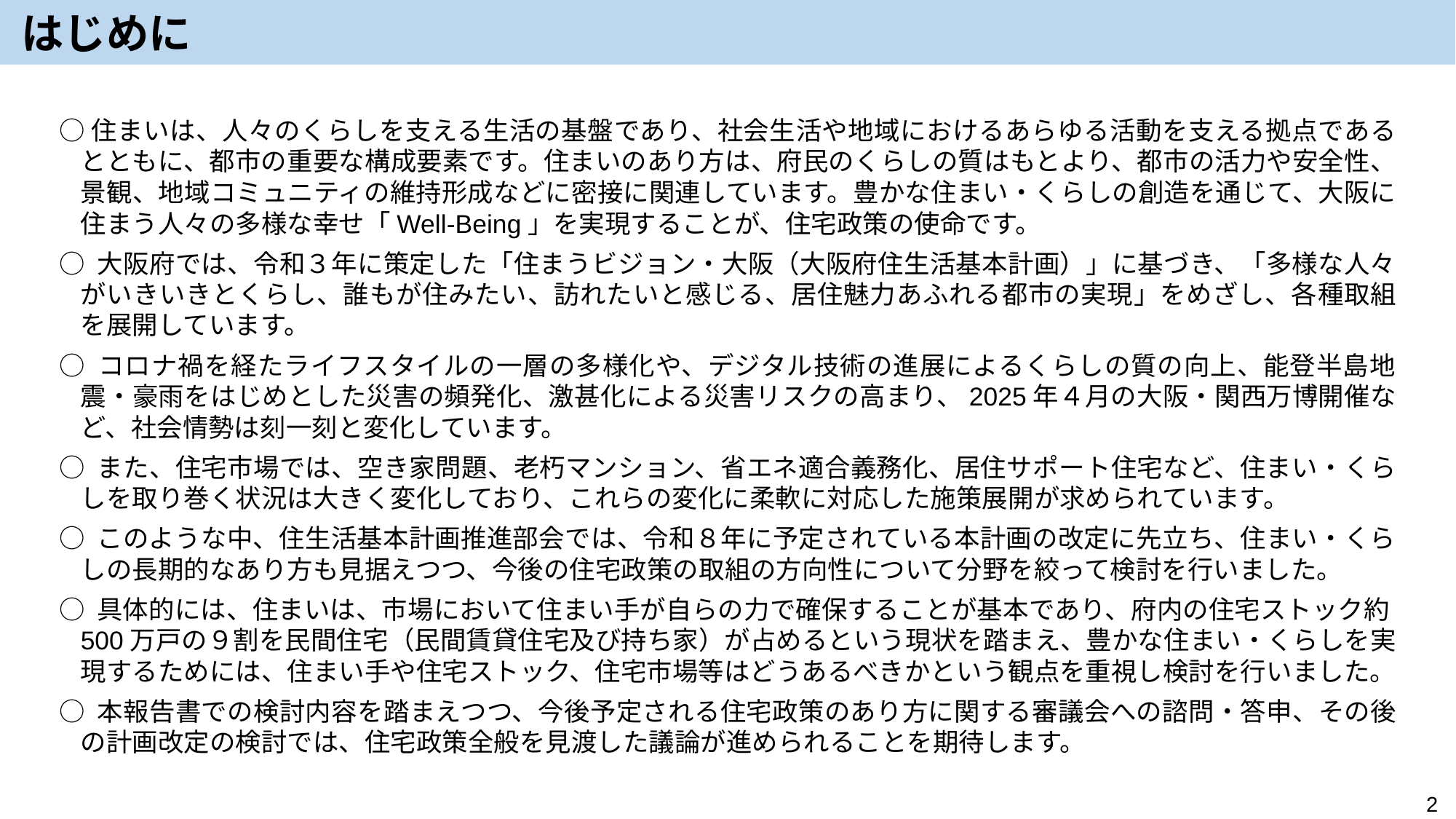

はじめに

○住まいは、人々のくらしを支える生活の基盤であり、社会生活や地域におけるあらゆる活動を支える拠点であるとともに、都市の重要な構成要素です。住まいのあり方は、府民のくらしの質はもとより、都市の活力や安全性、景観、地域コミュニティの維持形成などに密接に関連しています。豊かな住まい・くらしの創造を通じて、大阪に住まう人々の多様な幸せ「Well-Being」を実現することが、住宅政策の使命です。
○ 大阪府では、令和３年に策定した「住まうビジョン・大阪（大阪府住生活基本計画）」に基づき、「多様な人々がいきいきとくらし、誰もが住みたい、訪れたいと感じる、居住魅力あふれる都市の実現」をめざし、各種取組を展開しています。
○ コロナ禍を経たライフスタイルの一層の多様化や、デジタル技術の進展によるくらしの質の向上、能登半島地震・豪雨をはじめとした災害の頻発化、激甚化による災害リスクの高まり、2025年４月の大阪・関西万博開催など、社会情勢は刻一刻と変化しています。
○ また、住宅市場では、空き家問題、老朽マンション、省エネ適合義務化、居住サポート住宅など、住まい・くらしを取り巻く状況は大きく変化しており、これらの変化に柔軟に対応した施策展開が求められています。
○ このような中、住生活基本計画推進部会では、令和８年に予定されている本計画の改定に先立ち、住まい・くらしの長期的なあり方も見据えつつ、今後の住宅政策の取組の方向性について分野を絞って検討を行いました。
○ 具体的には、住まいは、市場において住まい手が自らの力で確保することが基本であり、府内の住宅ストック約500万戸の９割を民間住宅（民間賃貸住宅及び持ち家）が占めるという現状を踏まえ、豊かな住まい・くらしを実現するためには、住まい手や住宅ストック、住宅市場等はどうあるべきかという観点を重視し検討を行いました。
○ 本報告書での検討内容を踏まえつつ、今後予定される住宅政策のあり方に関する審議会への諮問・答申、その後の計画改定の検討では、住宅政策全般を見渡した議論が進められることを期待します。
2